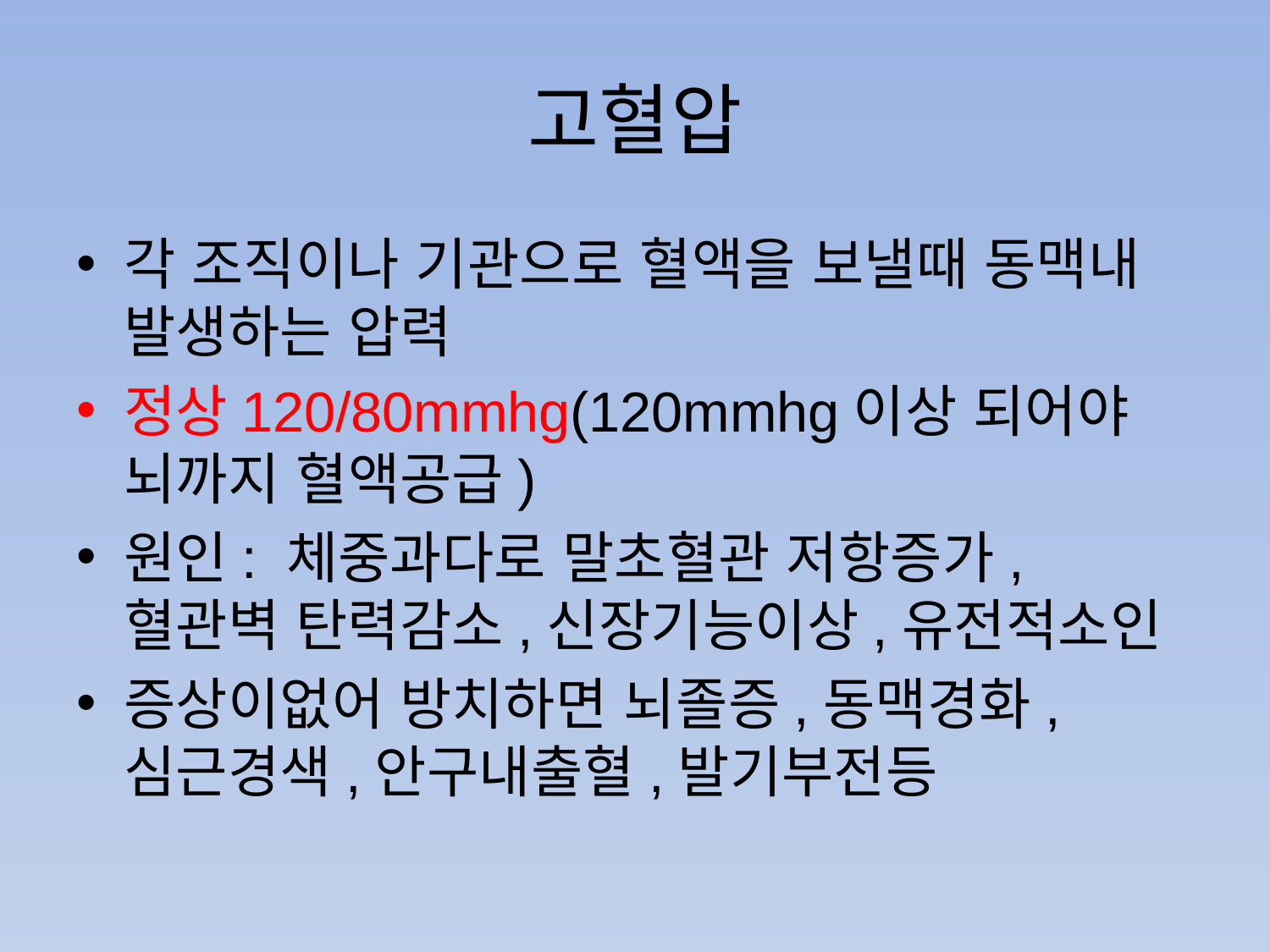

# 고혈압
각 조직이나 기관으로 혈액을 보낼때 동맥내 발생하는 압력
정상120/80mmhg(120mmhg이상 되어야 뇌까지 혈액공급)
원인: 체중과다로 말초혈관 저항증가,혈관벽 탄력감소,신장기능이상,유전적소인
증상이없어 방치하면 뇌졸증,동맥경화,심근경색,안구내출혈,발기부전등